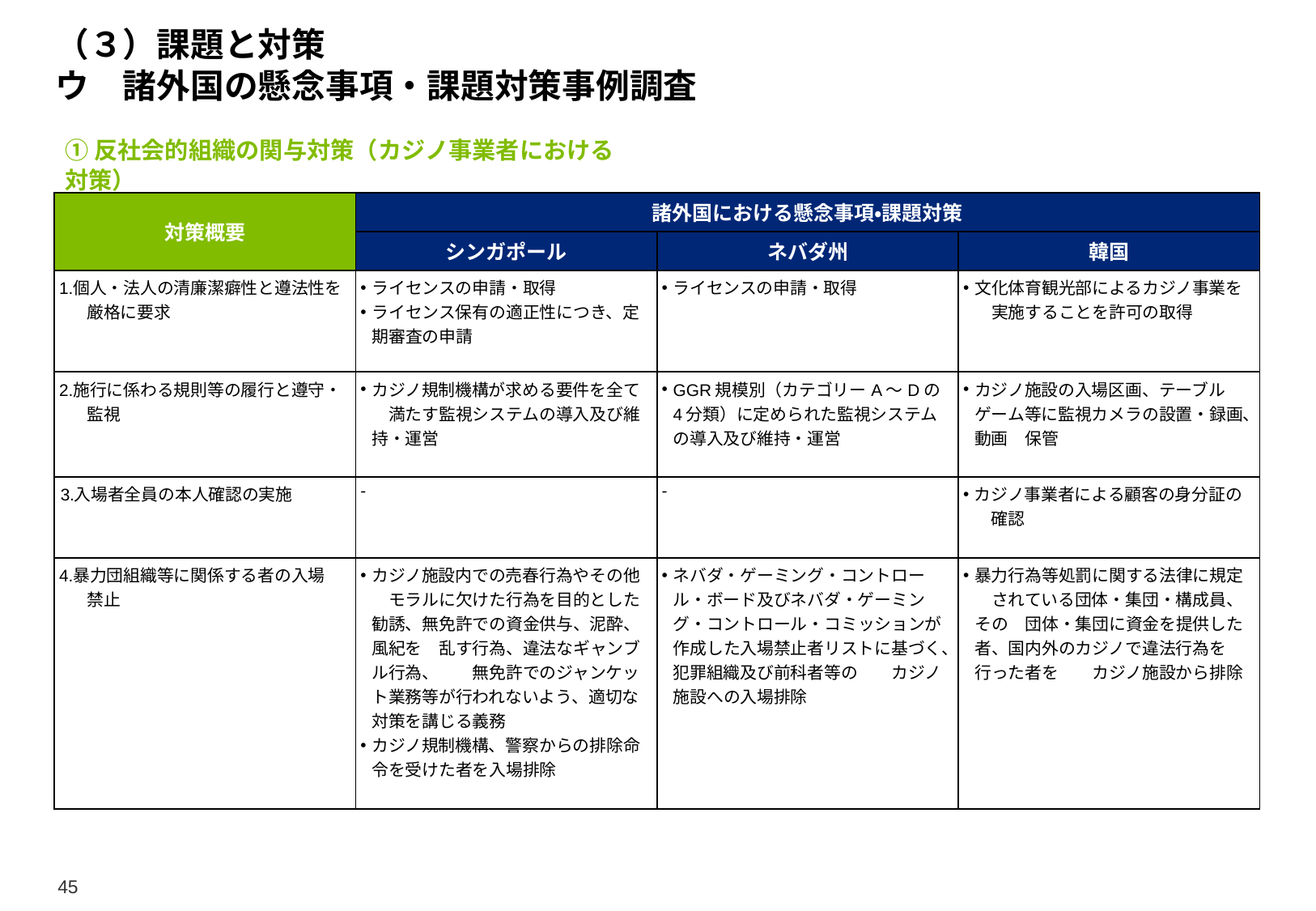

# （３）課題と対策 ウ　諸外国の懸念事項・課題対策事例調査
①反社会的組織の関与対策（カジノ事業者における対策）
| 対策概要 | 諸外国における懸念事項・課題対策 |  |  |
| --- | --- | --- | --- |
|  | シンガポール | ネバダ州 | 韓国 |
| 個人・法人の清廉潔癖性と遵法性を　厳格に要求 | ライセンスの申請・取得 ライセンス保有の適正性につき、定期審査の申請 | ライセンスの申請・取得 | 文化体育観光部によるカジノ事業を　実施することを許可の取得 |
| 施行に係わる規則等の履行と遵守・　監視 | カジノ規制機構が求める要件を全て　満たす監視システムの導入及び維持・運営 | GGR規模別（カテゴリーA～Dの4分類）に定められた監視システムの導入及び維持・運営 | カジノ施設の入場区画、テーブルゲーム等に監視カメラの設置・録画、動画　保管 |
| 入場者全員の本人確認の実施 | - | - | カジノ事業者による顧客の身分証の　確認 |
| 暴力団組織等に関係する者の入場　　禁止 | カジノ施設内での売春行為やその他　モラルに欠けた行為を目的とした勧誘、無免許での資金供与、泥酔、風紀を　乱す行為、違法なギャンブル行為、　　無免許でのジャンケット業務等が行われないよう、適切な対策を講じる義務 カジノ規制機構、警察からの排除命令を受けた者を入場排除 | ネバダ・ゲーミング・コントロール・ボード及びネバダ・ゲーミング・コントロール・コミッションが作成した入場禁止者リストに基づく、犯罪組織及び前科者等の　　カジノ施設への入場排除 | 暴力行為等処罰に関する法律に規定　されている団体・集団・構成員、その　団体・集団に資金を提供した者、国内外のカジノで違法行為を行った者を　　カジノ施設から排除 |
45